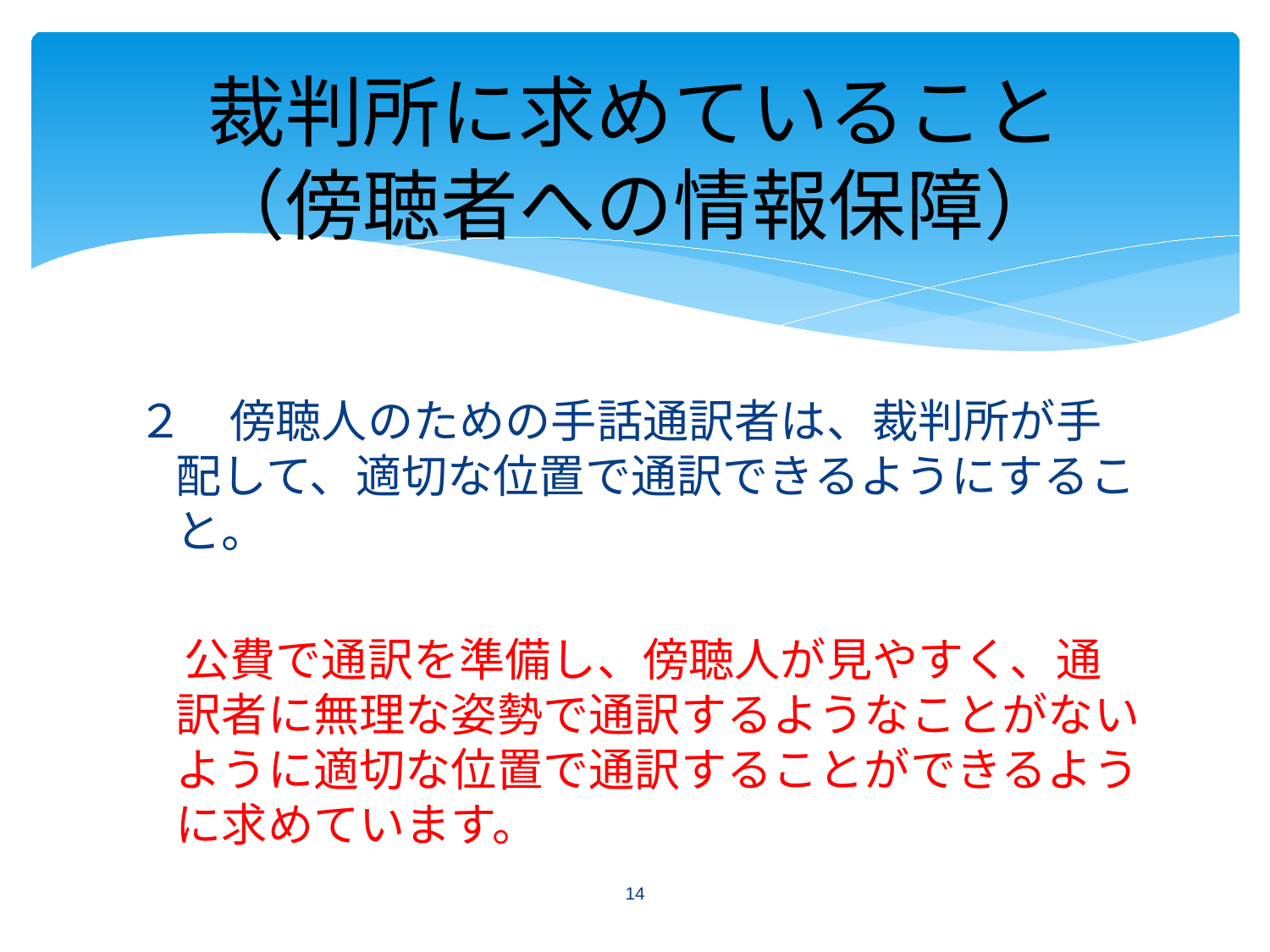

裁判所に求めていること
（傍聴者への情報保障）
２　傍聴人のための手話通訳者は、裁判所が手配して、適切な位置で通訳できるようにすること。

　公費で通訳を準備し、傍聴人が見やすく、通訳者に無理な姿勢で通訳するようなことがないように適切な位置で通訳することができるように求めています。
14